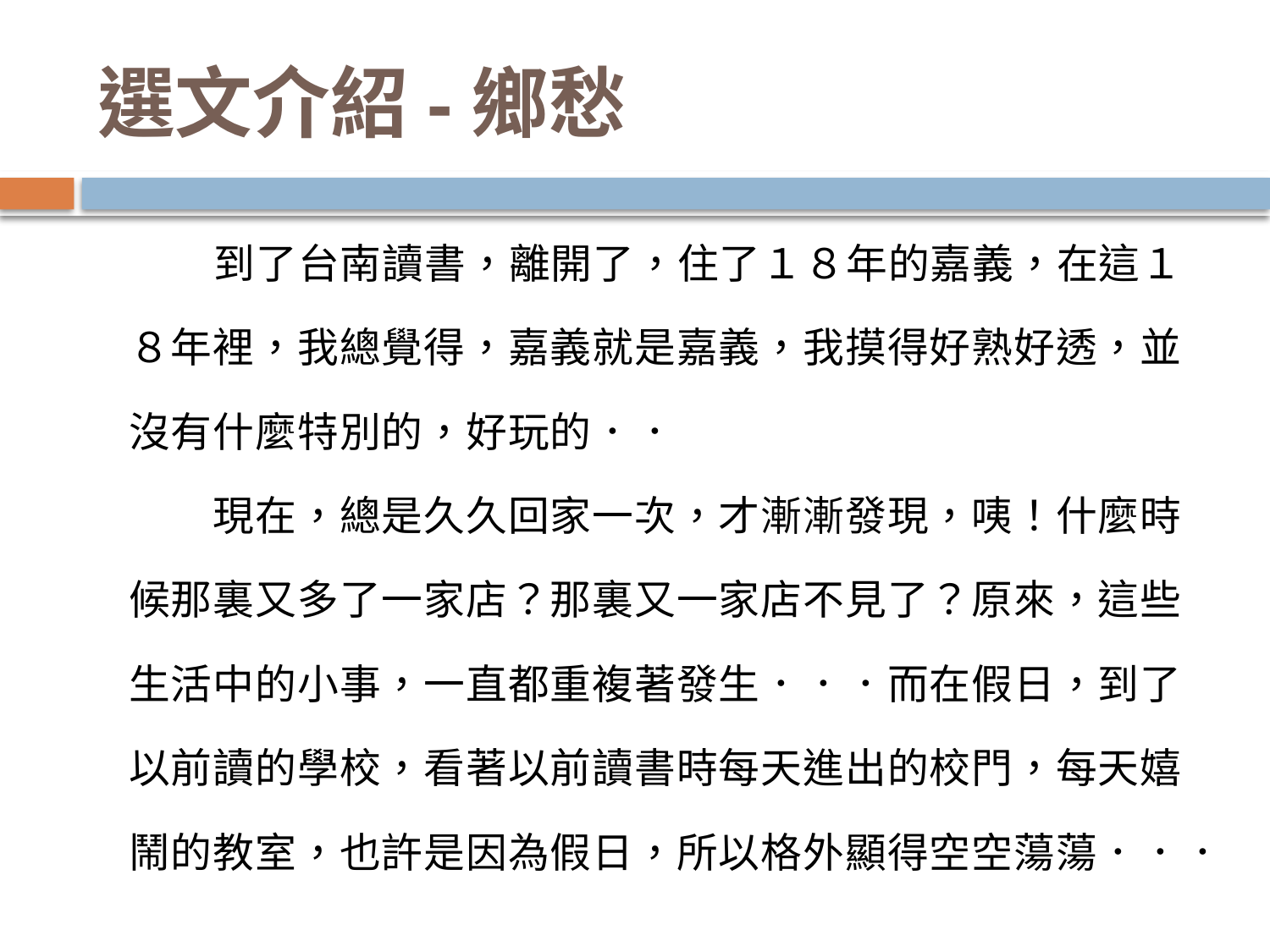

# 選文介紹-鄉愁
　　　到了台南讀書，離開了，住了１８年的嘉義，在這１８年裡，我總覺得，嘉義就是嘉義，我摸得好熟好透，並沒有什麼特別的，好玩的．．
　　現在，總是久久回家一次，才漸漸發現，咦！什麼時候那裏又多了一家店？那裏又一家店不見了？原來，這些生活中的小事，一直都重複著發生．．．而在假日，到了以前讀的學校，看著以前讀書時每天進出的校門，每天嬉鬧的教室，也許是因為假日，所以格外顯得空空蕩蕩．．．